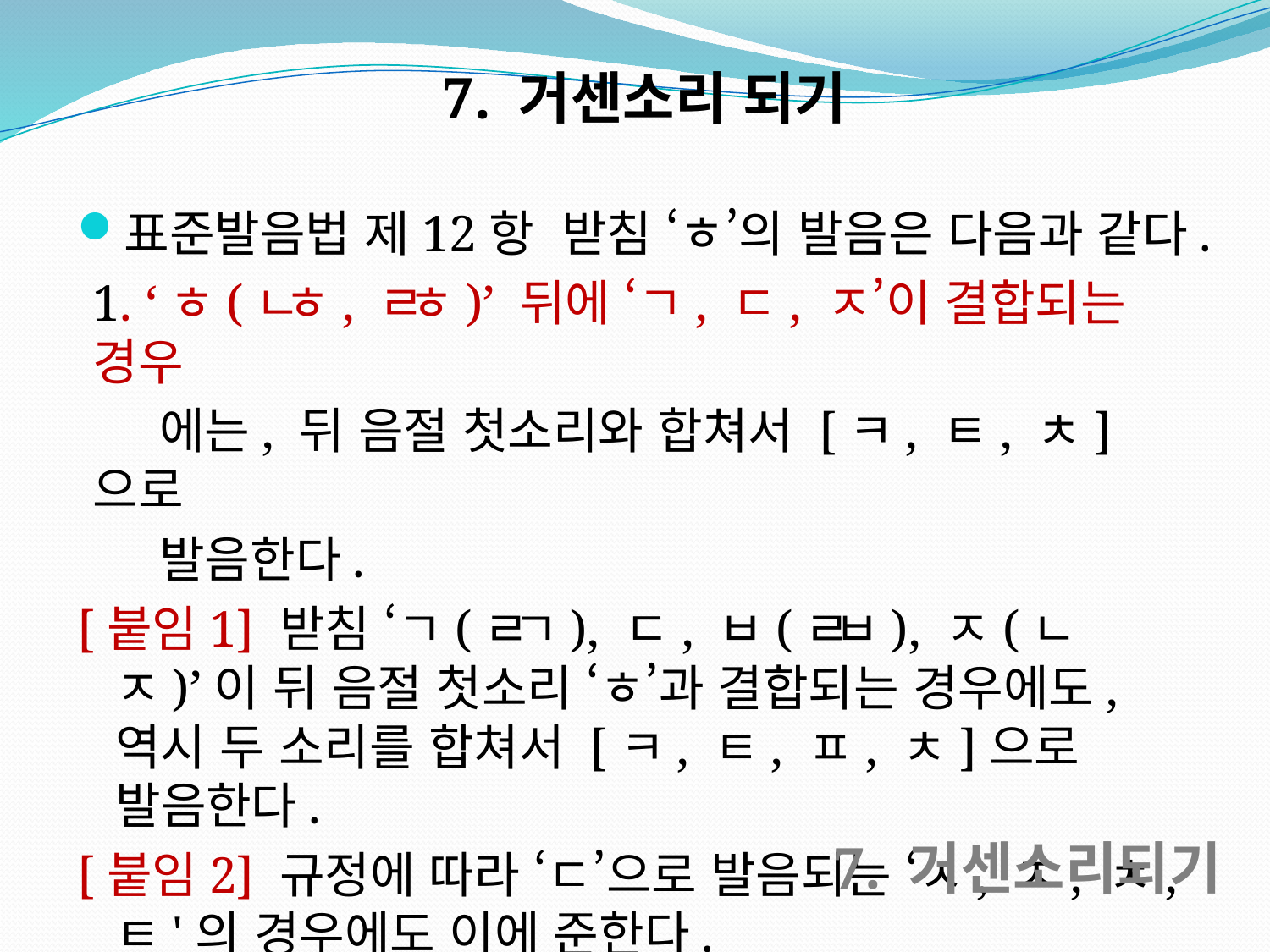

7. 거센소리 되기
표준발음법 제12항  받침 ‘ㅎ’의 발음은 다음과 같다.
1. ‘ㅎ(ㄴㅎ, ㄹㅎ)’ 뒤에 ‘ㄱ, ㄷ, ㅈ’이 결합되는 경우
    에는, 뒤 음절 첫소리와 합쳐서 [ㅋ, ㅌ, ㅊ]으로
    발음한다.
[붙임1] 받침 ‘ㄱ(ㄹㄱ), ㄷ, ㅂ(ㄹㅂ), ㅈ(ㄴㅈ)’이 뒤 음절 첫소리 ‘ㅎ’과 결합되는 경우에도, 역시 두 소리를 합쳐서 [ㅋ, ㅌ, ㅍ, ㅊ]으로 발음한다.
[붙임2] 규정에 따라 ‘ㄷ’으로 발음되는 ‘ㅅ, ㅈ, ㅊ, ㅌ'의 경우에도 이에 준한다.

7. 거센소리되기